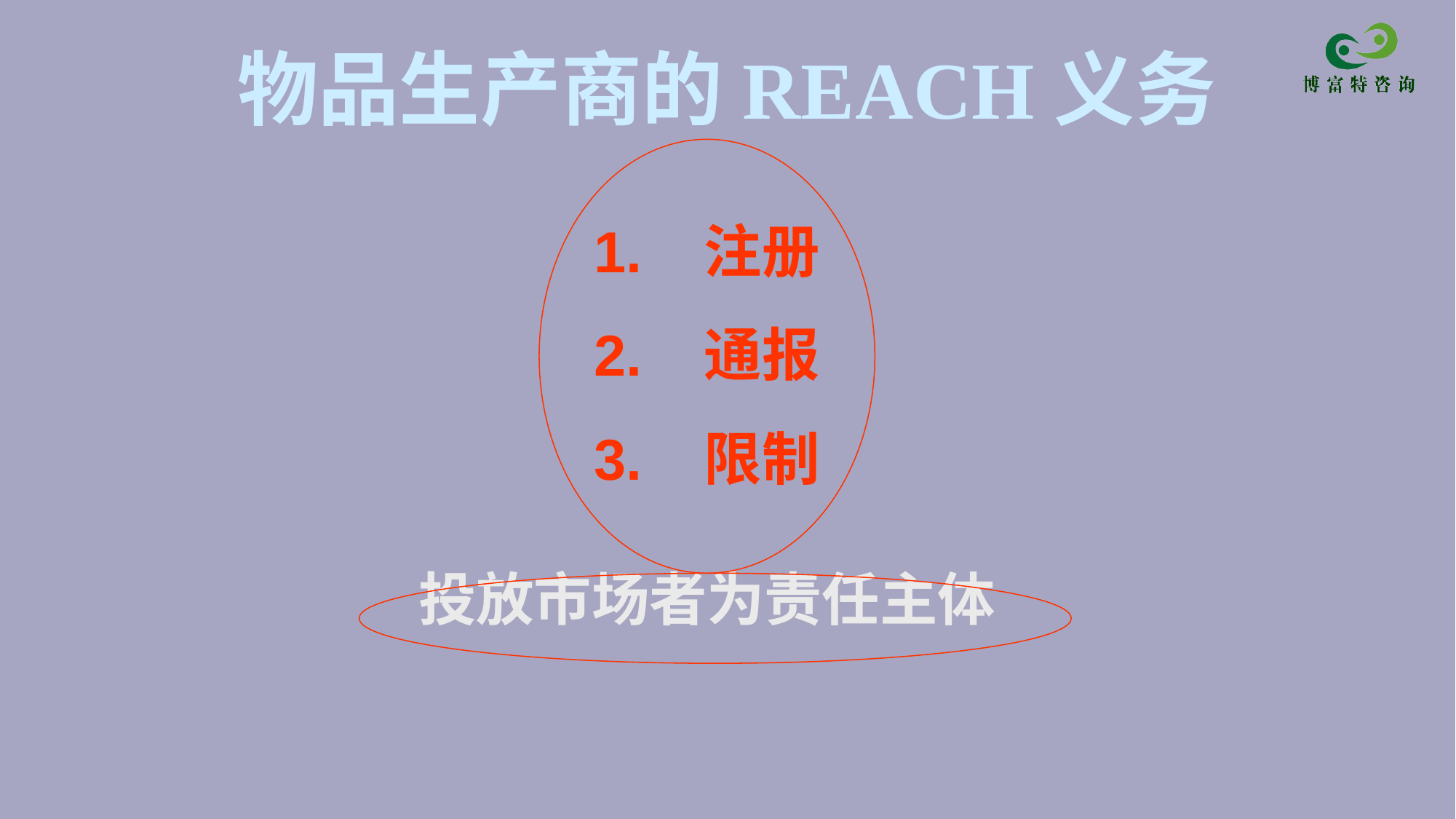

# 物品生产商的REACH义务

1.   注册
2.   通报
3.   限制

投放市场者为责任主体